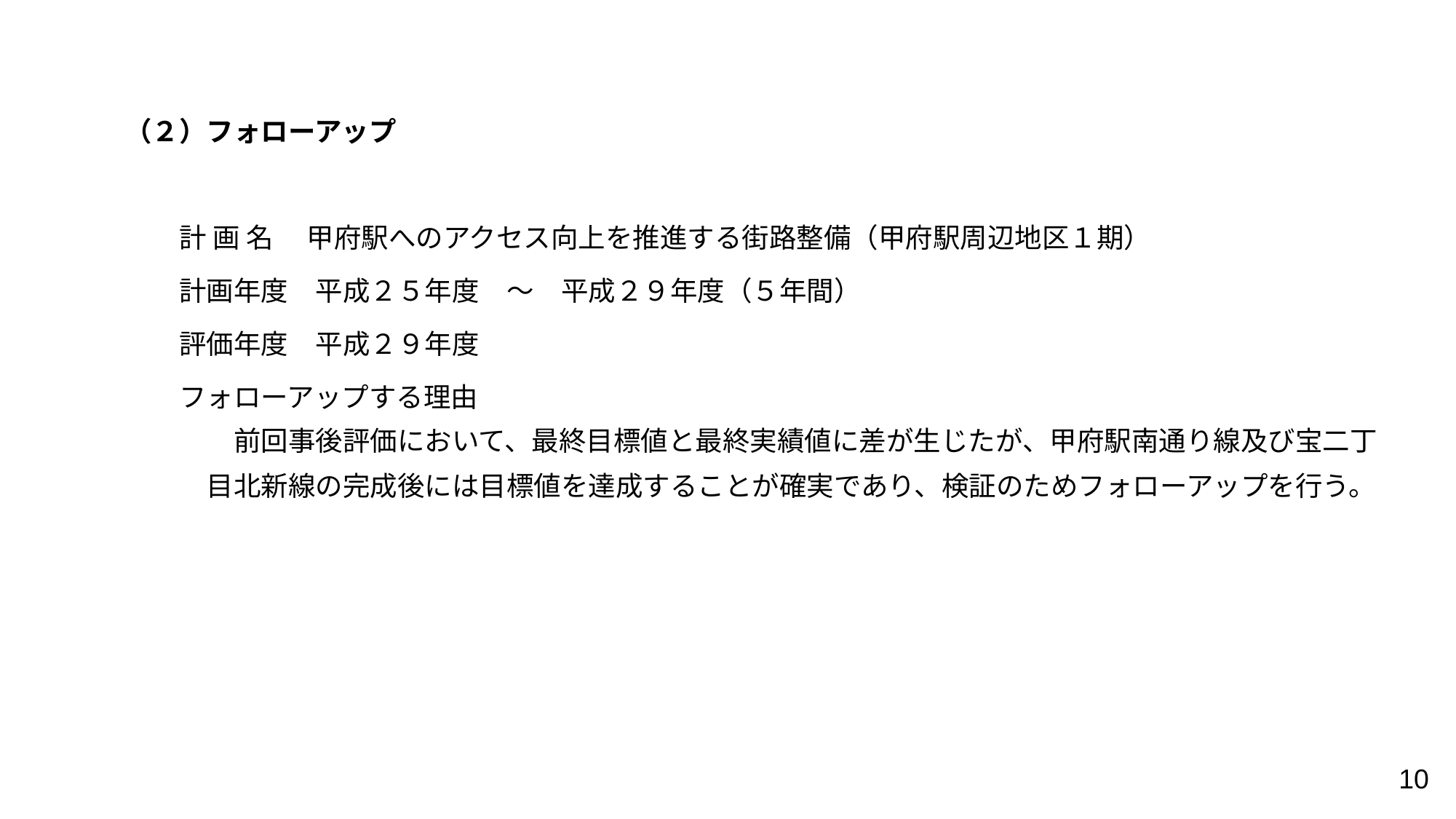

（２）フォローアップ

　　計 画 名　 甲府駅へのアクセス向上を推進する街路整備（甲府駅周辺地区１期）
　　計画年度　平成２５年度　～　平成２９年度（５年間）
　　評価年度　平成２９年度
　　フォローアップする理由
　　　　前回事後評価において、最終目標値と最終実績値に差が生じたが、甲府駅南通り線及び宝二丁
　　　目北新線の完成後には目標値を達成することが確実であり、検証のためフォローアップを行う。
10